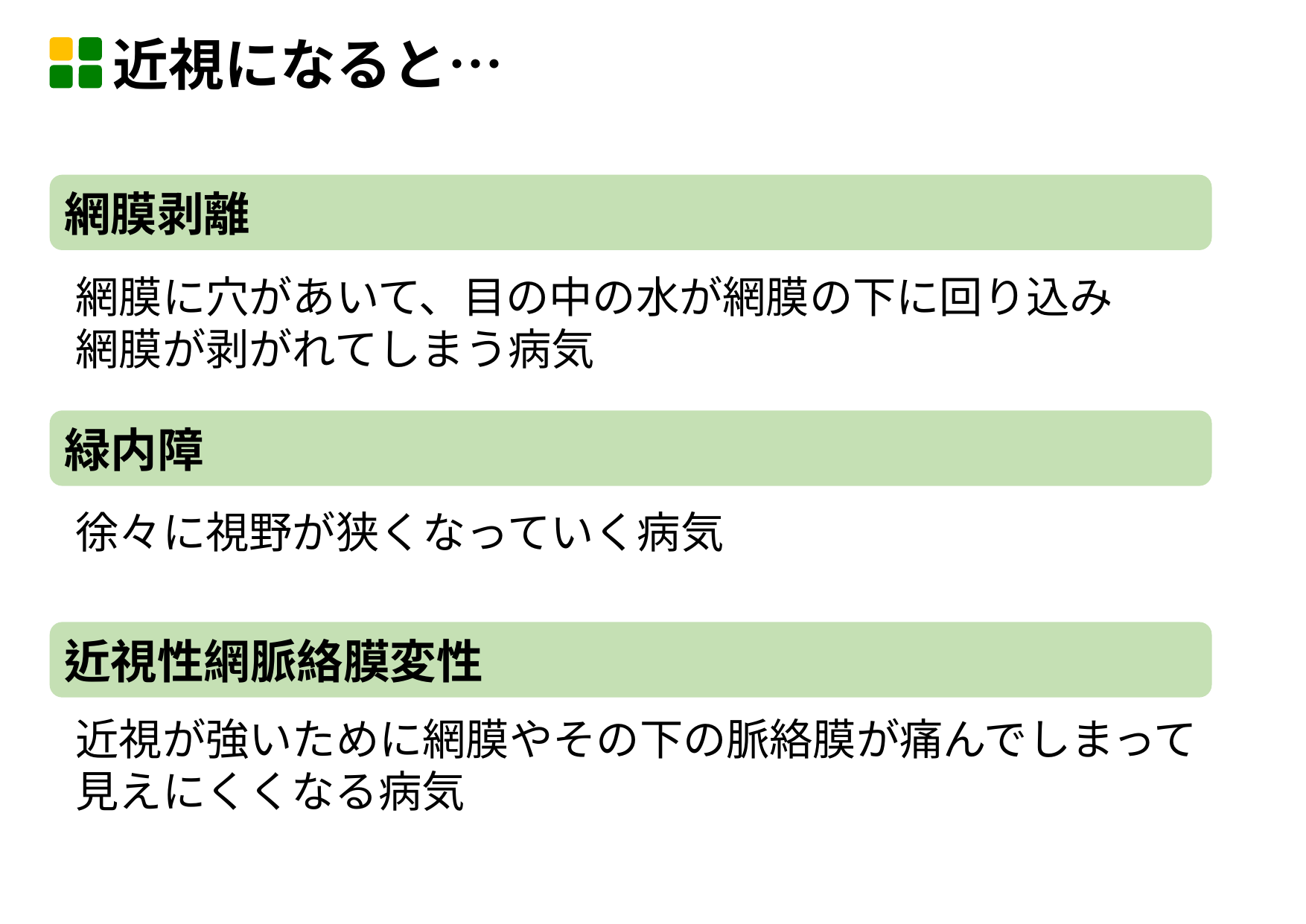

近視になると…

網膜剥離
網膜に穴があいて、目の中の水が網膜の下に回り込み
網膜が剥がれてしまう病気

緑内障
徐々に視野が狭くなっていく病気

近視性網脈絡膜変性
近視が強いために網膜やその下の脈絡膜が痛んでしまって
見えにくくなる病気